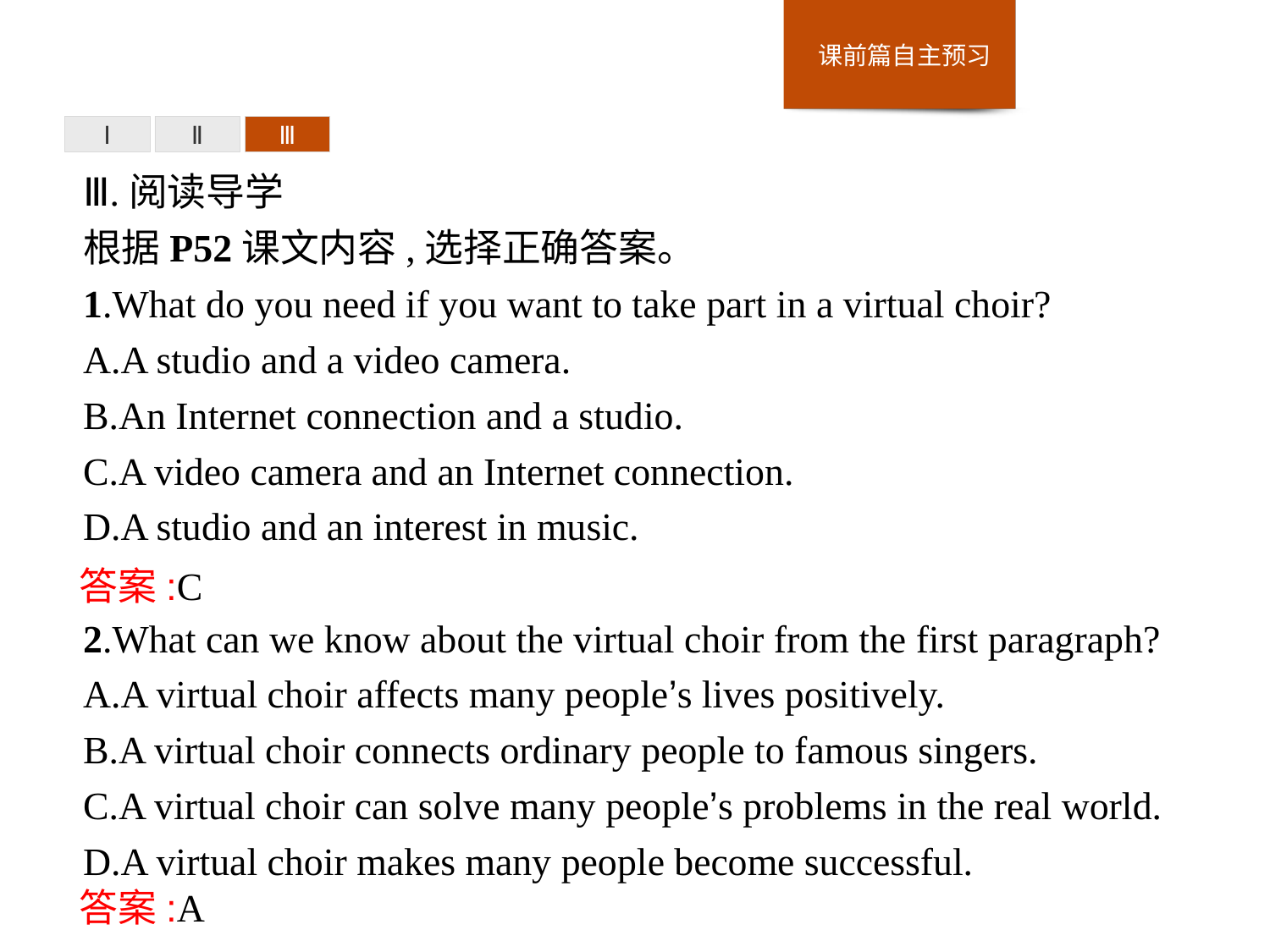

Ⅰ
Ⅱ
Ⅲ
Ⅲ.阅读导学
根据P52课文内容,选择正确答案。
1.What do you need if you want to take part in a virtual choir?
A.A studio and a video camera.
B.An Internet connection and a studio.
C.A video camera and an Internet connection.
D.A studio and an interest in music.

2.What can we know about the virtual choir from the first paragraph?
A.A virtual choir affects many people’s lives positively.
B.A virtual choir connects ordinary people to famous singers.
C.A virtual choir can solve many people’s problems in the real world.
D.A virtual choir makes many people become successful.
答案:C
答案:A